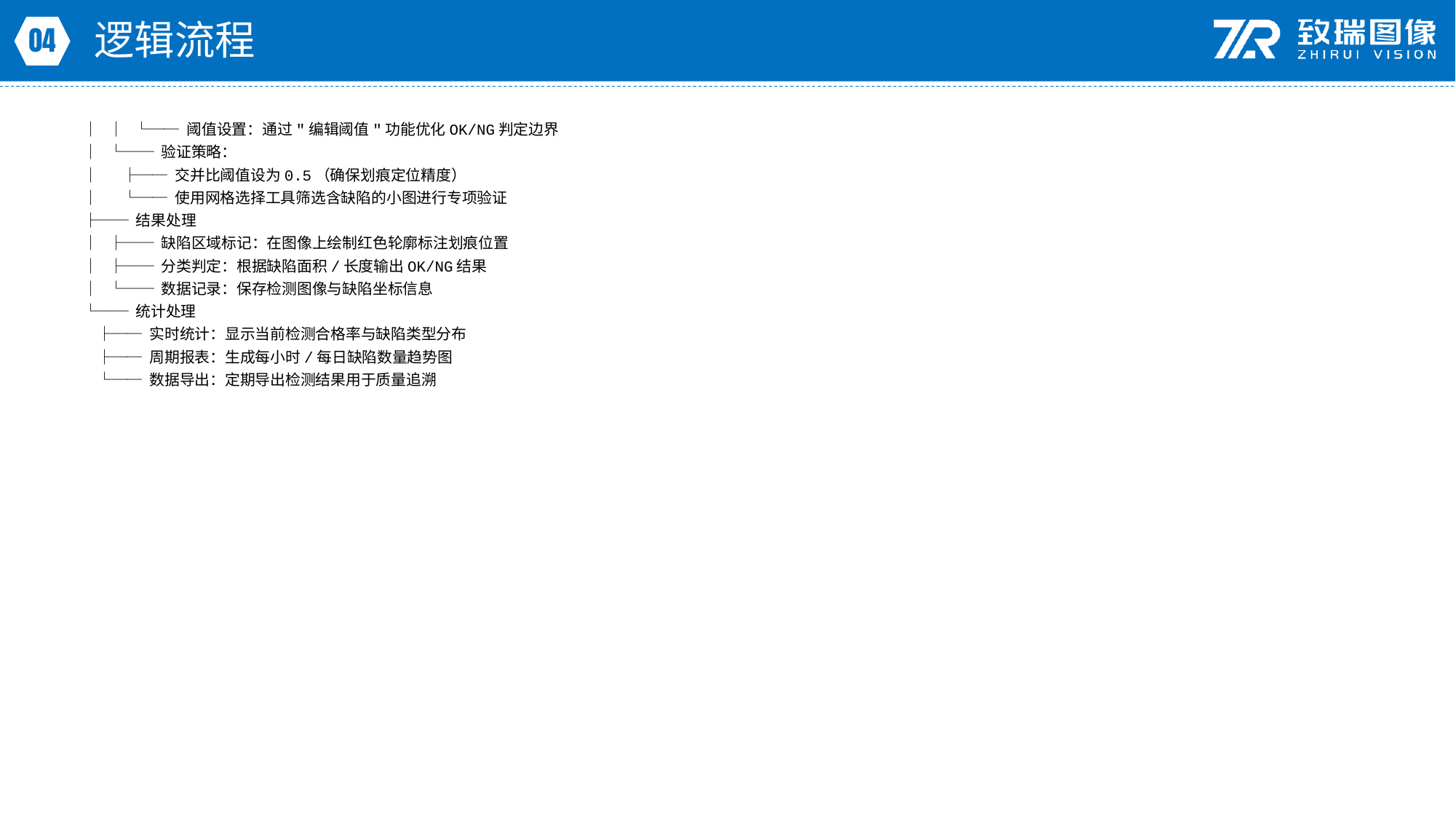

逻辑流程
04

│   │   └── 阈值设置：通过"编辑阈值"功能优化OK/NG判定边界
│   └── 验证策略：
│       ├── 交并比阈值设为0.5（确保划痕定位精度）
│       └── 使用网格选择工具筛选含缺陷的小图进行专项验证
├── 结果处理
│   ├── 缺陷区域标记：在图像上绘制红色轮廓标注划痕位置
│   ├── 分类判定：根据缺陷面积/长度输出OK/NG结果
│   └── 数据记录：保存检测图像与缺陷坐标信息
└── 统计处理
    ├── 实时统计：显示当前检测合格率与缺陷类型分布
    ├── 周期报表：生成每小时/每日缺陷数量趋势图
    └── 数据导出：定期导出检测结果用于质量追溯